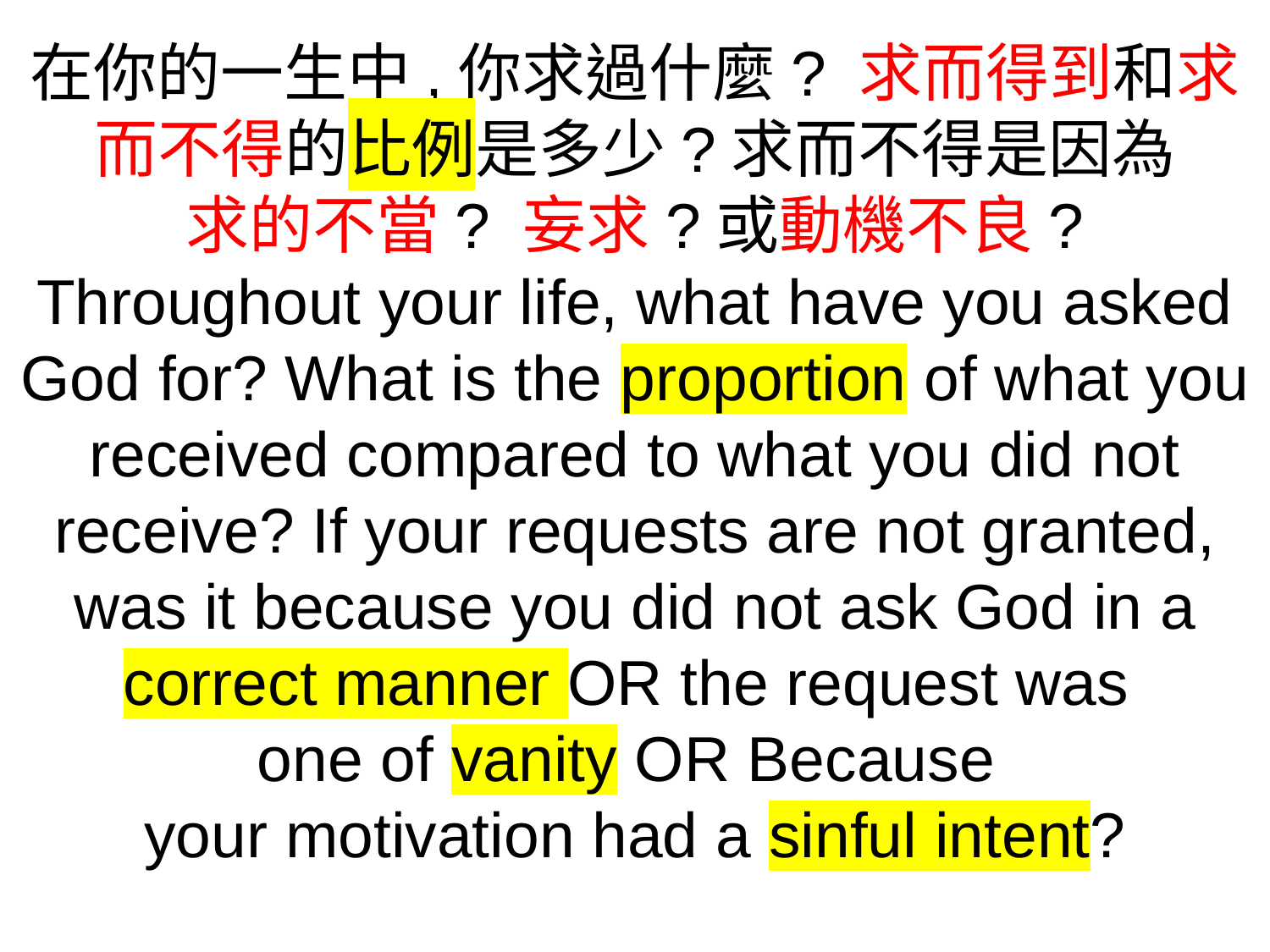

在你的一生中,你求過什麼? 求而得到和求而不得的比例是多少?求而不得是因為
求的不當? 妄求?或動機不良?
Throughout your life, what have you asked God for? What is the proportion of what you received compared to what you did not receive? If your requests are not granted, was it because you did not ask God in a correct manner OR the request was
one of vanity OR Because
your motivation had a sinful intent?